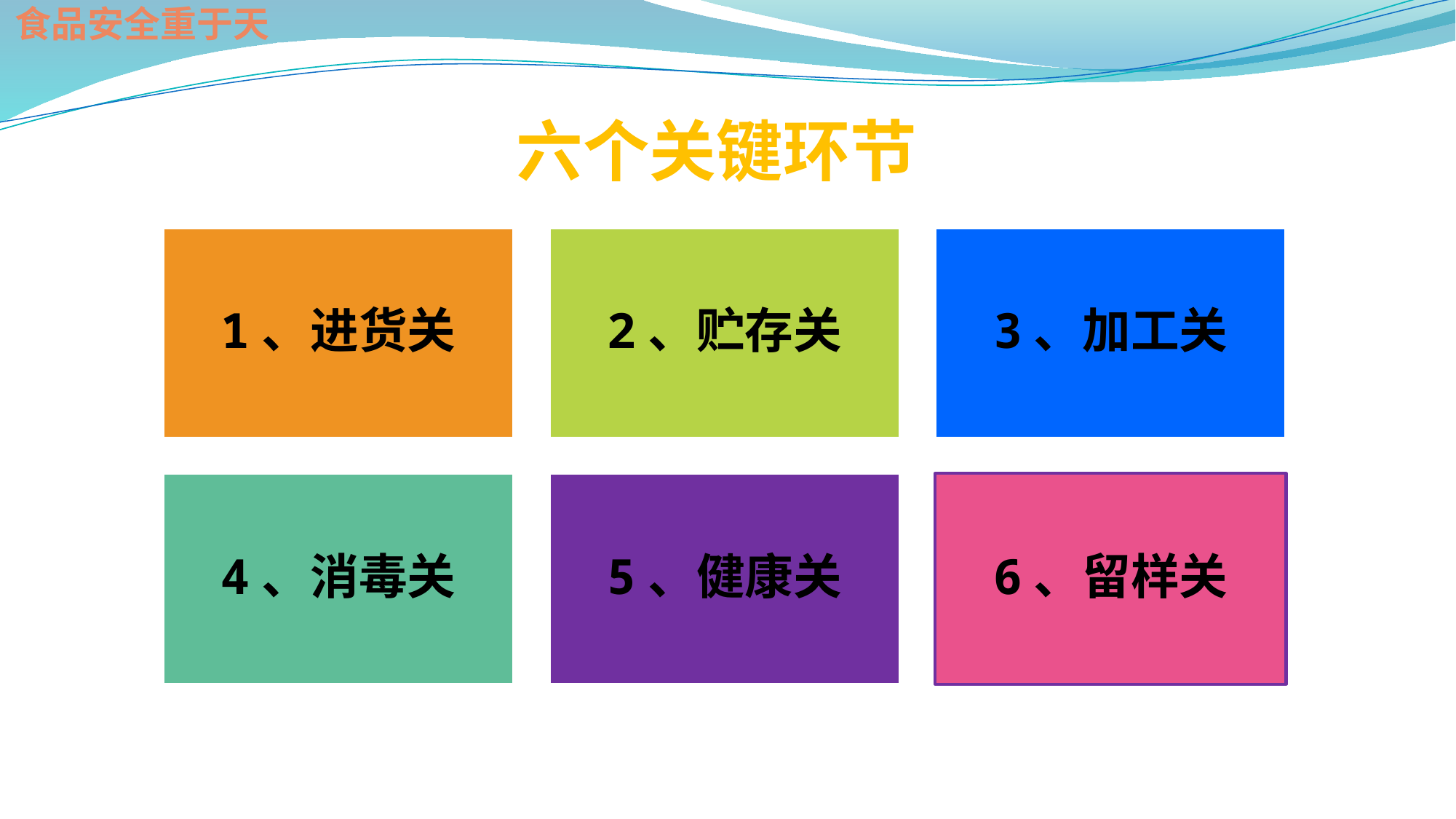

食品安全重于天
六个关键环节
1、进货关
2、贮存关
3、加工关
4、消毒关
5、健康关
6、留样关